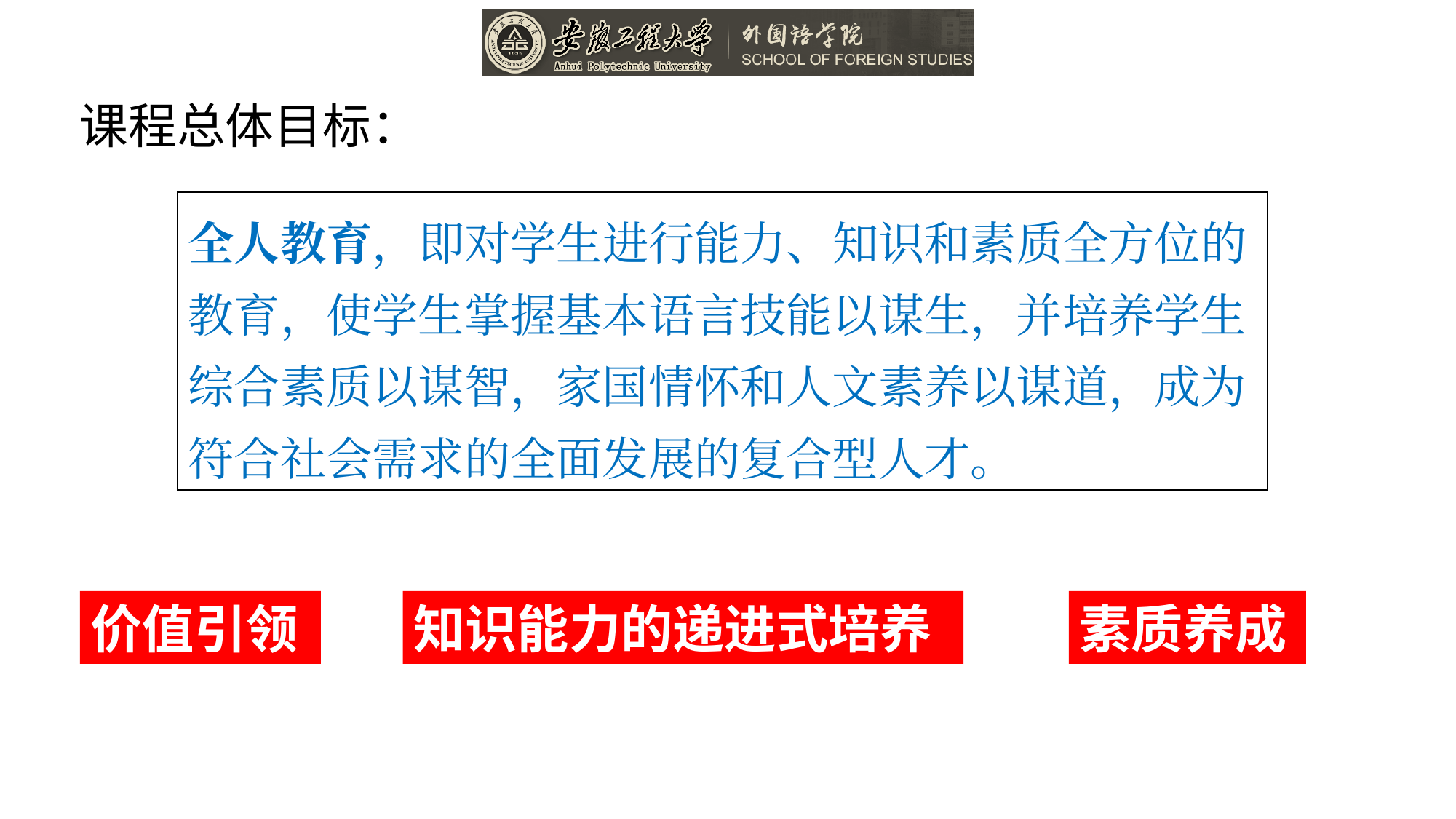

课程总体目标：
全人教育，即对学生进行能力、知识和素质全方位的教育，使学生掌握基本语言技能以谋生，并培养学生综合素质以谋智，家国情怀和人文素养以谋道，成为符合社会需求的全面发展的复合型人才。
价值引领
知识能力的递进式培养
素质养成